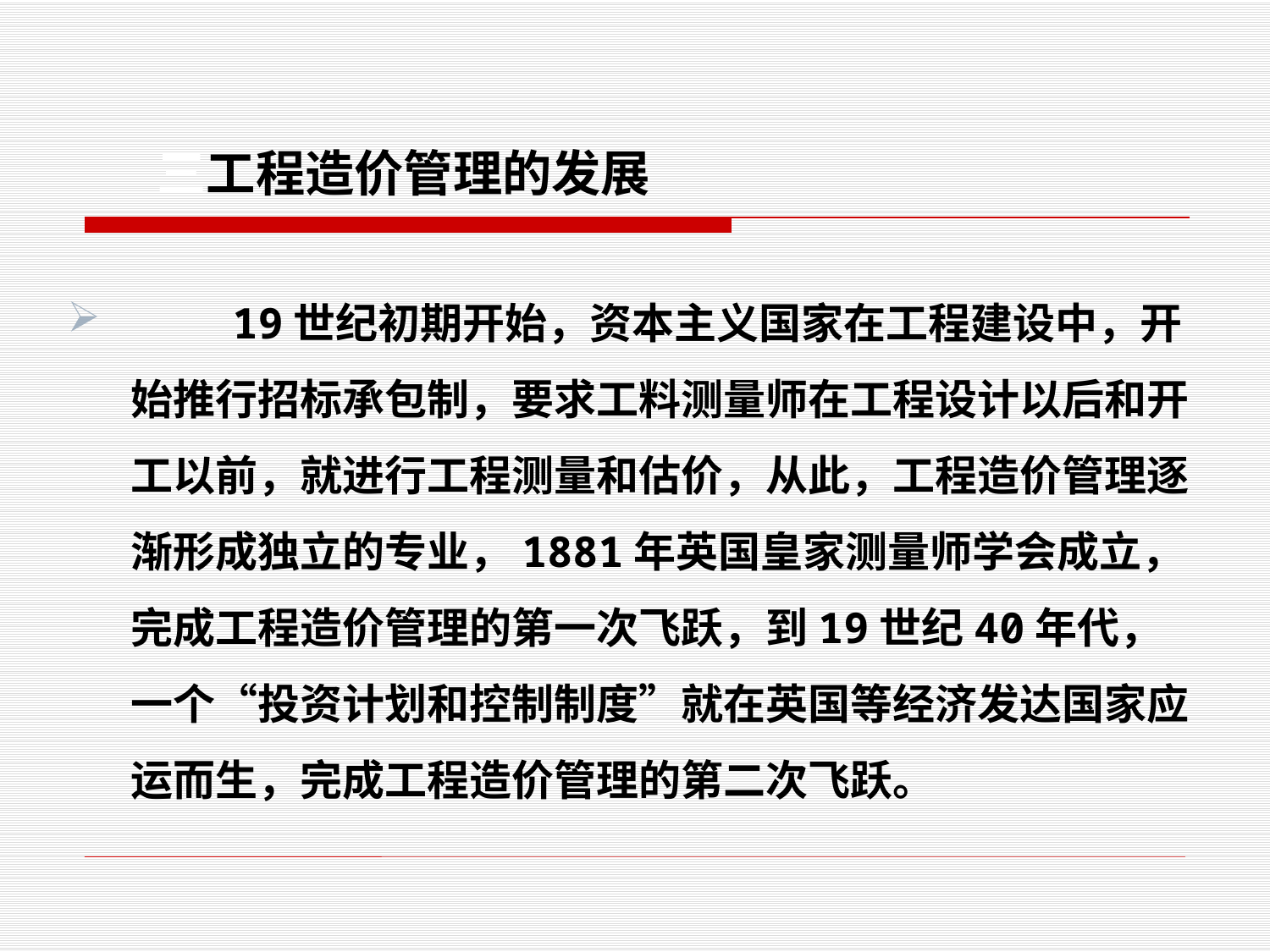

三工程造价管理的发展
    19世纪初期开始，资本主义国家在工程建设中，开始推行招标承包制，要求工料测量师在工程设计以后和开工以前，就进行工程测量和估价，从此，工程造价管理逐渐形成独立的专业，1881年英国皇家测量师学会成立，完成工程造价管理的第一次飞跃，到19世纪40年代，一个“投资计划和控制制度”就在英国等经济发达国家应运而生，完成工程造价管理的第二次飞跃。